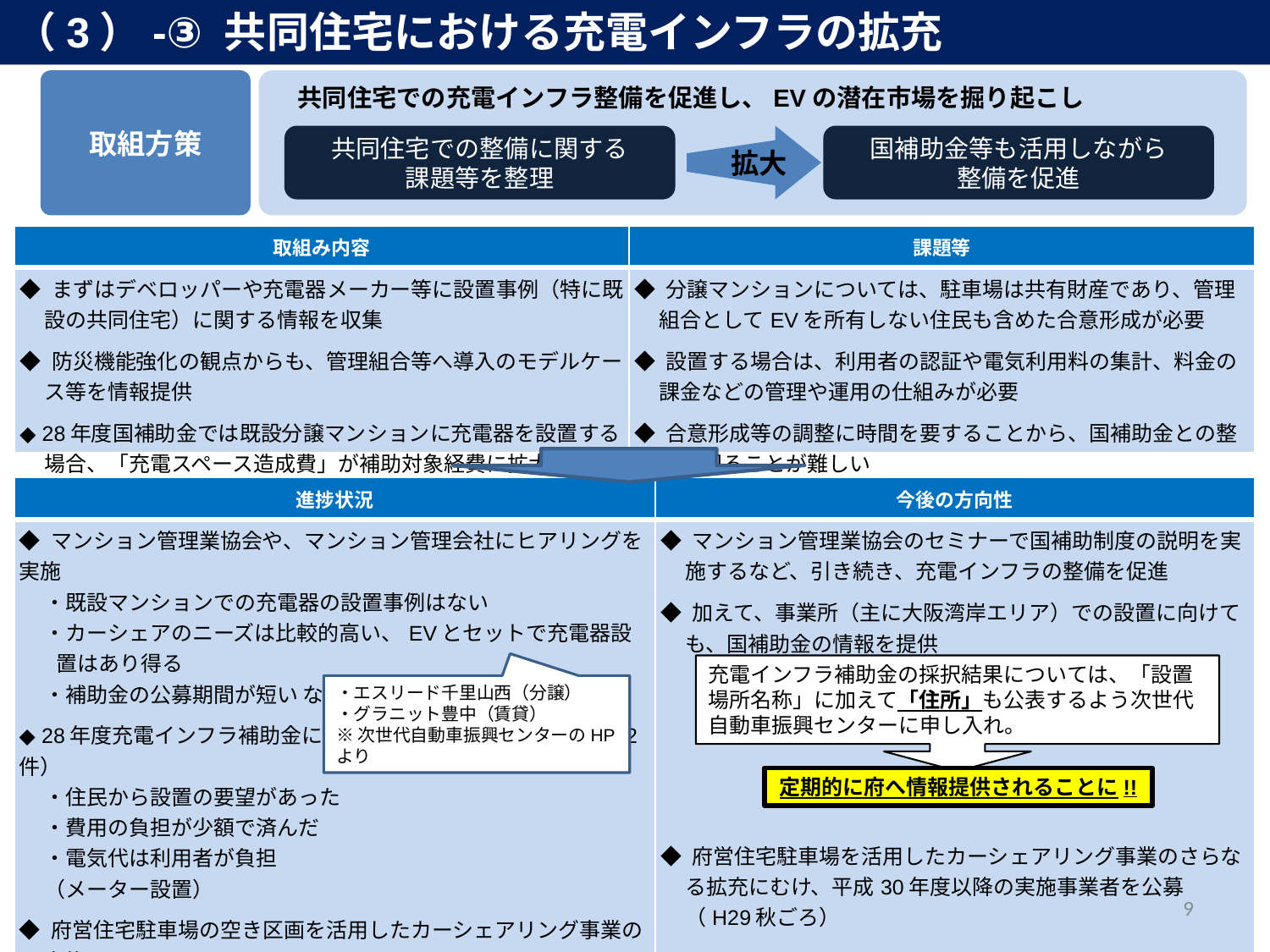

（3）-③ 共同住宅における充電インフラの拡充
取組方策

共同住宅での充電インフラ整備を促進し、EVの潜在市場を掘り起こし
共同住宅での整備に関する
課題等を整理

国補助金等も活用しながら
整備を促進
拡大
| 取組み内容 | 課題等 |
| --- | --- |
| ◆ まずはデベロッパーや充電器メーカー等に設置事例（特に既設の共同住宅）に関する情報を収集 ◆ 防災機能強化の観点からも、管理組合等へ導入のモデルケース等を情報提供 ◆ 28年度国補助金では既設分譲マンションに充電器を設置する場合、「充電スペース造成費」が補助対象経費に拡大 | ◆ 分譲マンションについては、駐車場は共有財産であり、管理組合としてEVを所有しない住民も含めた合意形成が必要 ◆ 設置する場合は、利用者の認証や電気利用料の集計、料金の課金などの管理や運用の仕組みが必要 ◆ 合意形成等の調整に時間を要することから、国補助金との整合を図ることが難しい |

| 進捗状況 | 今後の方向性 |
| --- | --- |
| ◆ マンション管理業協会や、マンション管理会社にヒアリングを実施 ・既設マンションでの充電器の設置事例はない ・カーシェアのニーズは比較的高い、EVとセットで充電器設置はあり得る ・補助金の公募期間が短い など ◆ 28年度充電インフラ補助金に府内の既設マンションが採択（2件） ・住民から設置の要望があった ・費用の負担が少額で済んだ ・電気代は利用者が負担 （メーター設置） ◆ 府営住宅駐車場の空き区画を活用したカーシェアリング事業の実施 -導入車両の3割以上をEV等の次世代自動車 《H29.4実施状況》 ・9地域にて全21台をカーシェア ・うち、次世代自動車は7台（うち、EVは1台） | ◆ マンション管理業協会のセミナーで国補助制度の説明を実施するなど、引き続き、充電インフラの整備を促進 ◆ 加えて、事業所（主に大阪湾岸エリア）での設置に向けても、国補助金の情報を提供 ◆ 府営住宅駐車場を活用したカーシェアリング事業のさらなる拡充にむけ、平成30年度以降の実施事業者を公募（H29秋ごろ） |
充電インフラ補助金の採択結果については、「設置場所名称」に加えて「住所」も公表するよう次世代自動車振興センターに申し入れ。
・エスリード千里山西（分譲）
・グラニット豊中（賃貸）
※次世代自動車振興センターのHPより
定期的に府へ情報提供されることに!!
9